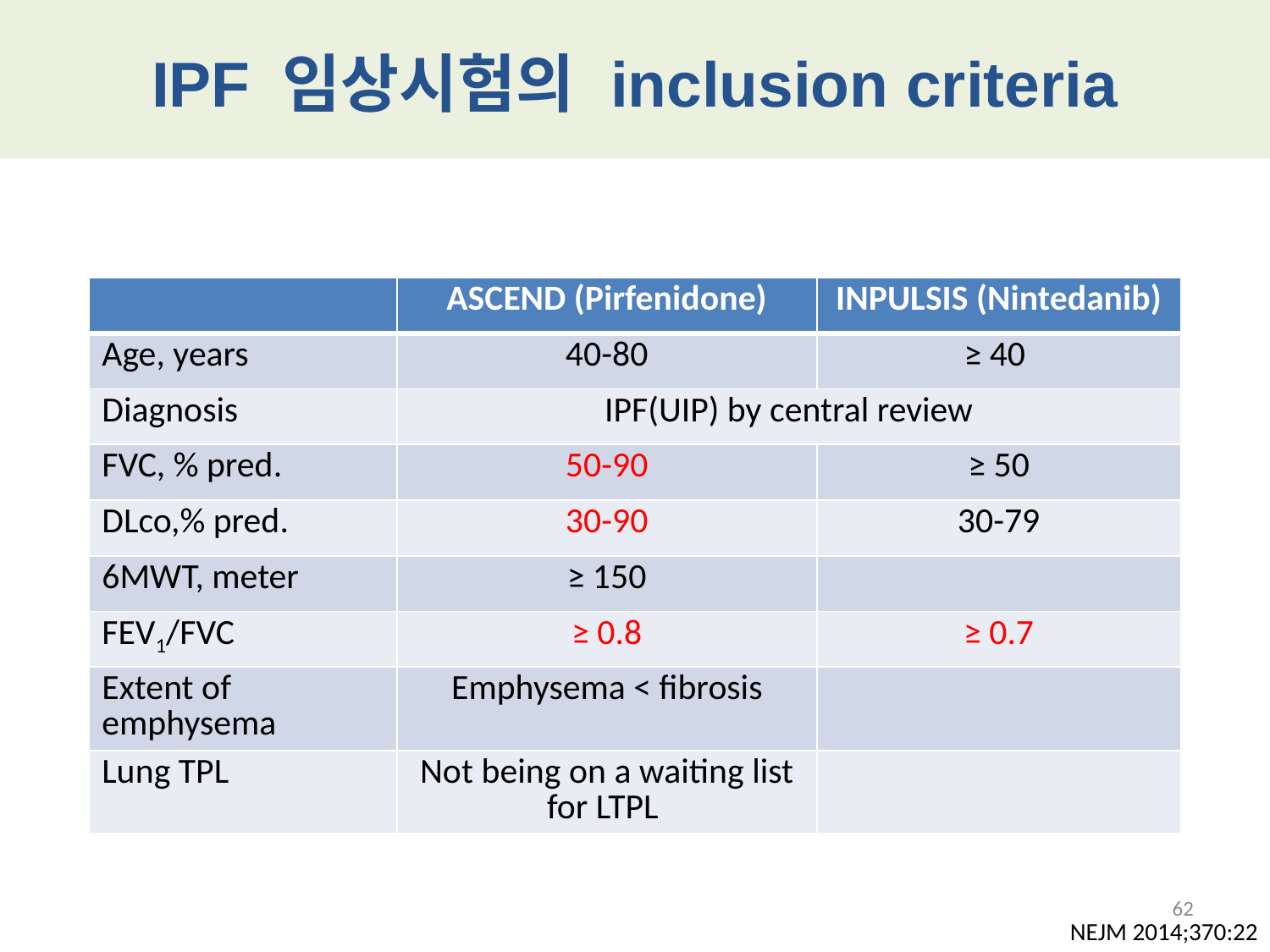

# IPF 임상시험의 inclusion criteria
|  | ASCEND (Pirfenidone) | INPULSIS (Nintedanib) |
| --- | --- | --- |
| Age, years | 40-80 | ≥ 40 |
| Diagnosis | IPF(UIP) by central review |  |
| FVC, % pred. | 50-90 | ≥ 50 |
| DLco,% pred. | 30-90 | 30-79 |
| 6MWT, meter | ≥ 150 |  |
| FEV1/FVC | ≥ 0.8 | ≥ 0.7 |
| Extent of emphysema | Emphysema < fibrosis |  |
| Lung TPL | Not being on a waiting list for LTPL |  |
62
NEJM 2014;370:22
NEJM 2014;370:22